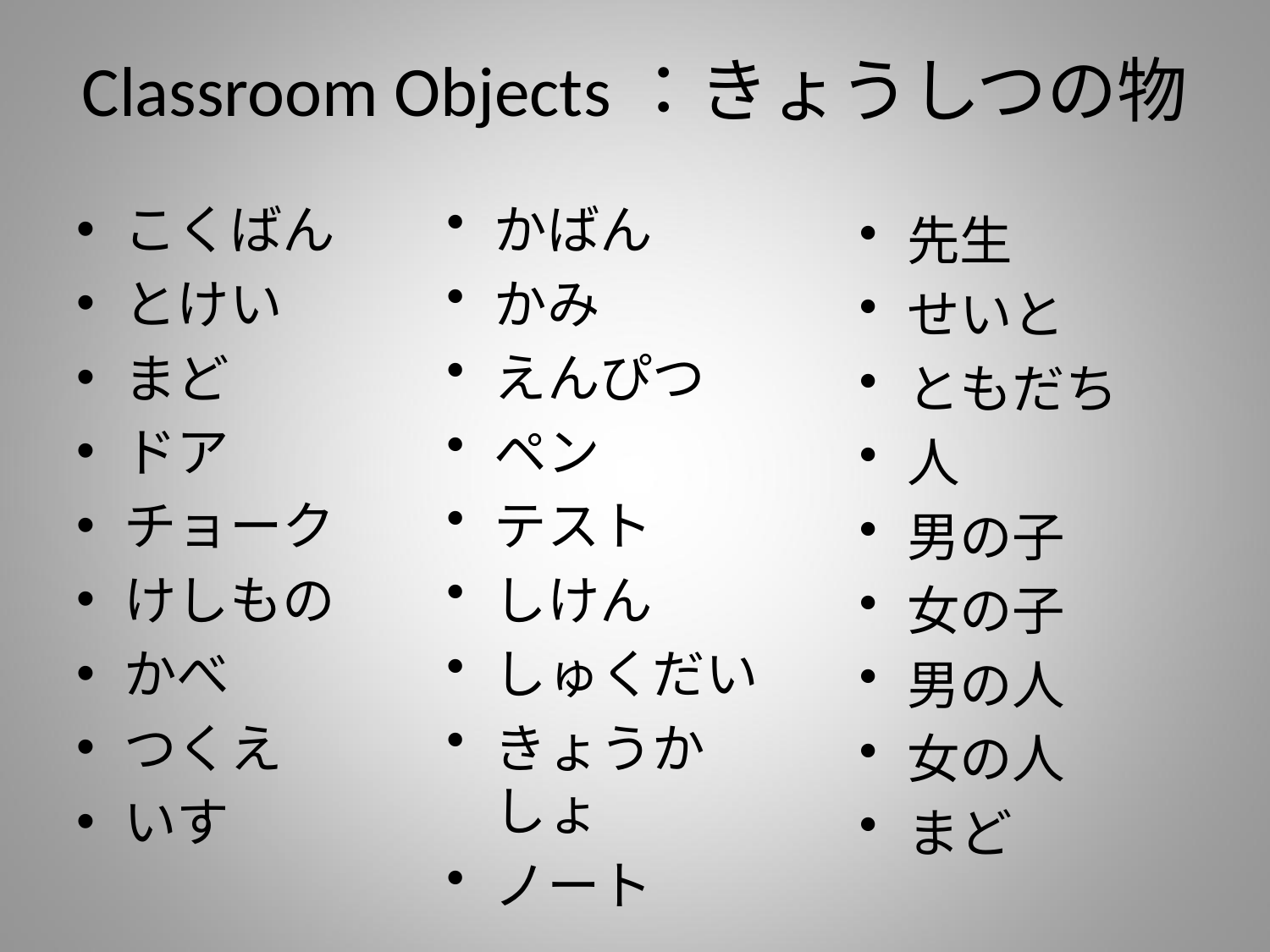

# Classroom Objects：きょうしつの物
こくばん
とけい
まど
ドア
チョーク
けしもの
かべ
つくえ
いす
かばん
かみ
えんぴつ
ペン
テスト
しけん
しゅくだい
きょうかしょ
ノート
先生
せいと
ともだち
人
男の子
女の子
男の人
女の人
まど